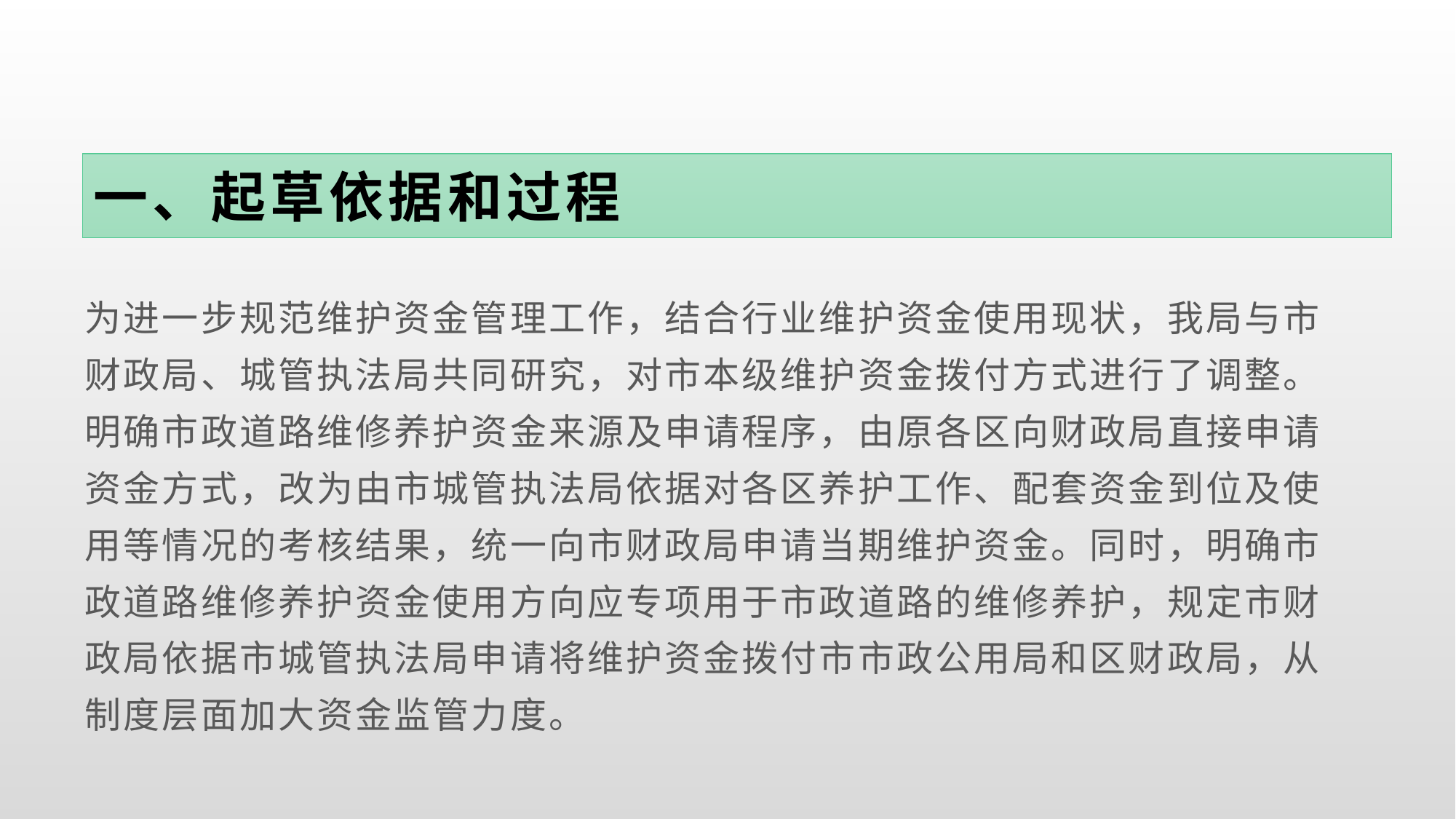

# 一、起草依据和过程
为进一步规范维护资金管理工作，结合行业维护资金使用现状，我局与市财政局、城管执法局共同研究，对市本级维护资金拨付方式进行了调整。明确市政道路维修养护资金来源及申请程序，由原各区向财政局直接申请资金方式，改为由市城管执法局依据对各区养护工作、配套资金到位及使用等情况的考核结果，统一向市财政局申请当期维护资金。同时，明确市政道路维修养护资金使用方向应专项用于市政道路的维修养护，规定市财政局依据市城管执法局申请将维护资金拨付市市政公用局和区财政局，从制度层面加大资金监管力度。